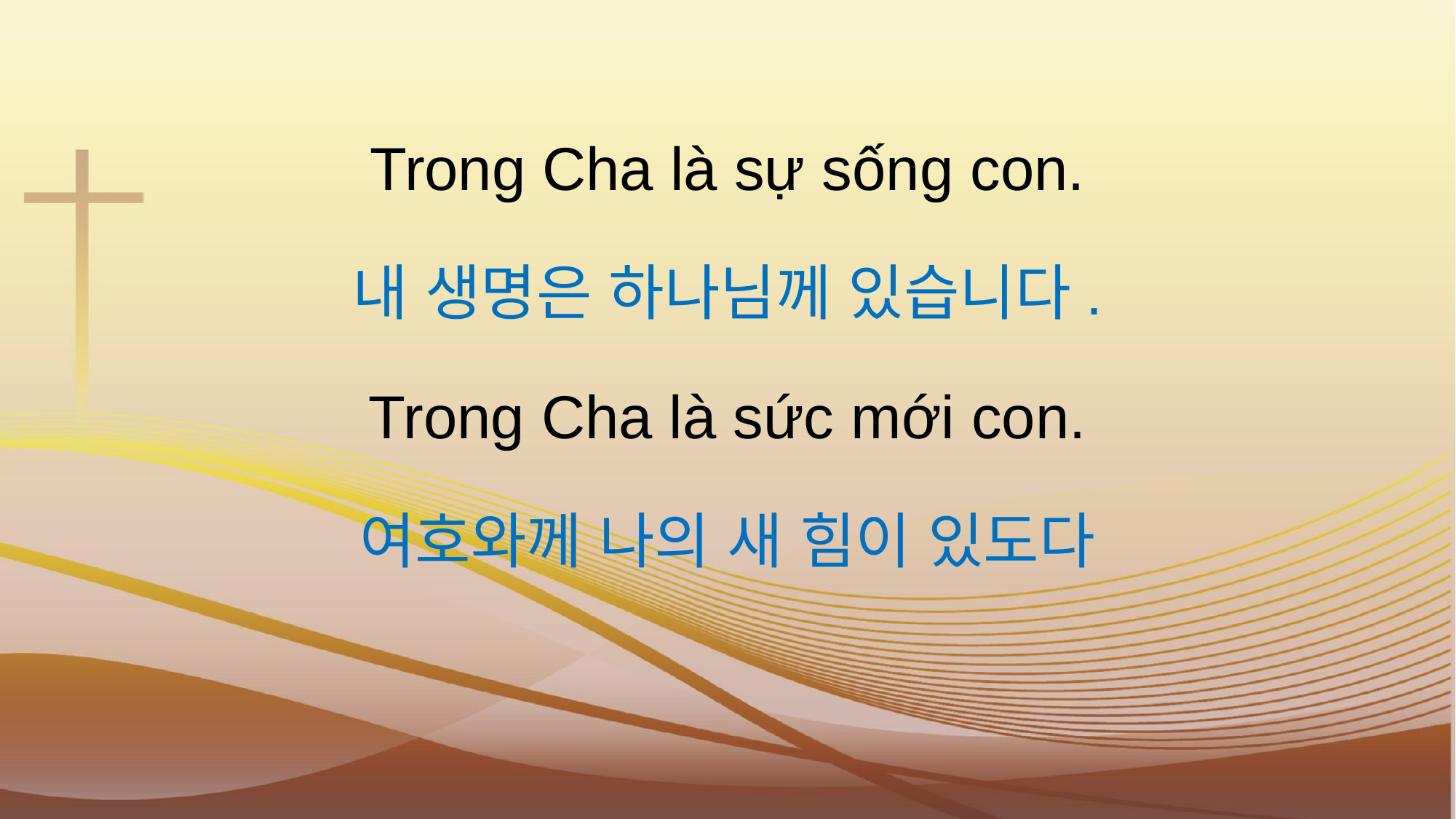

Trong Cha là sự sống con.
내 생명은 하나님께 있습니다.
Trong Cha là sức mới con.
여호와께 나의 새 힘이 있도다